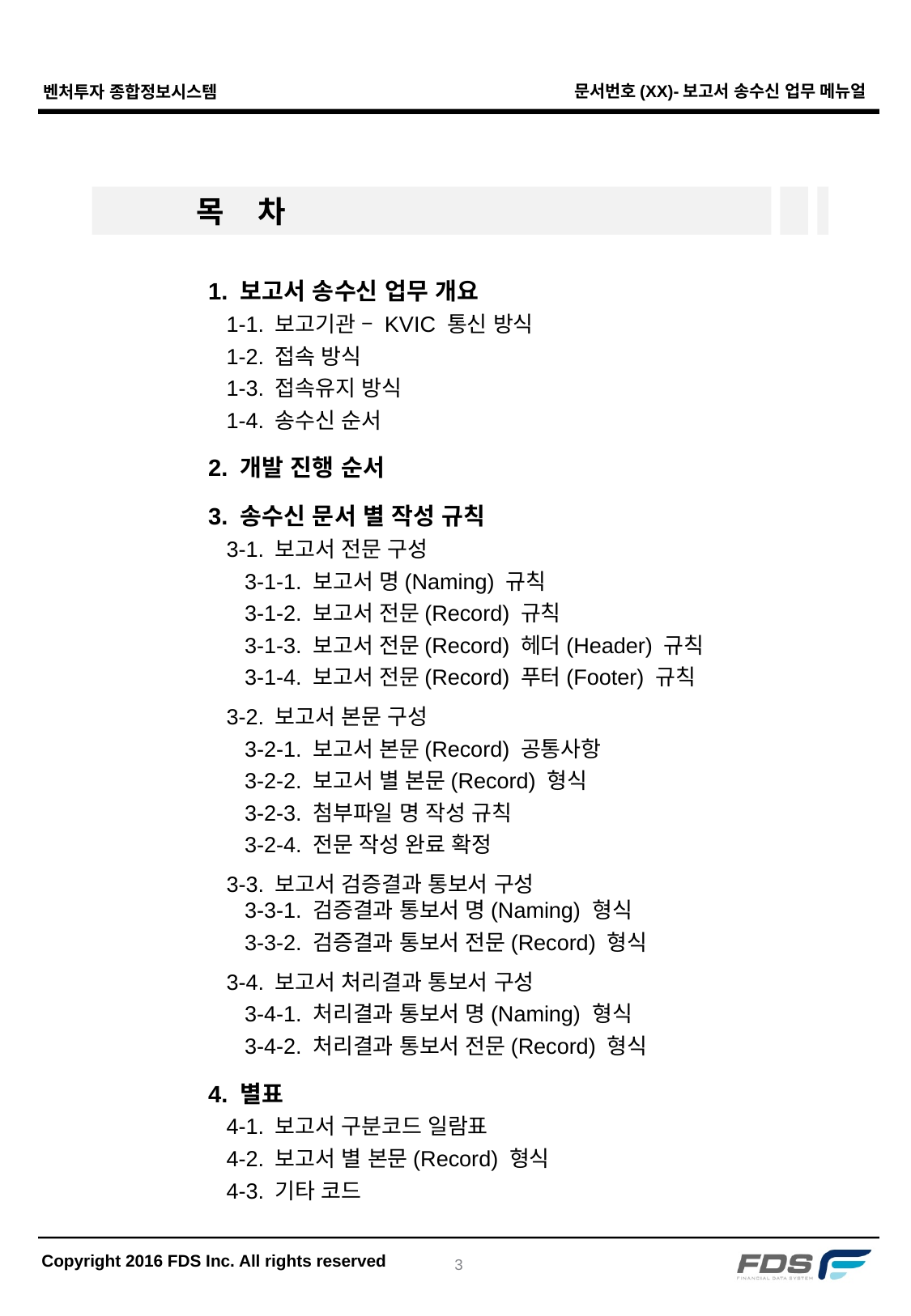

# 목    차

1. 보고서 송수신 업무 개요
   1-1. 보고기관 – KVIC 통신 방식
   1-2. 접속 방식
   1-3. 접속유지 방식
   1-4. 송수신 순서

2. 개발 진행 순서

3. 송수신 문서 별 작성 규칙
   3-1. 보고서 전문 구성
      3-1-1. 보고서 명(Naming) 규칙
      3-1-2. 보고서 전문(Record) 규칙
      3-1-3. 보고서 전문(Record) 헤더(Header) 규칙
      3-1-4. 보고서 전문(Record) 푸터(Footer) 규칙
   3-2. 보고서 본문 구성
      3-2-1. 보고서 본문(Record) 공통사항
      3-2-2. 보고서 별 본문(Record) 형식
      3-2-3. 첨부파일 명 작성 규칙
      3-2-4. 전문 작성 완료 확정
   3-3. 보고서 검증결과 통보서 구성
      3-3-1. 검증결과 통보서 명(Naming) 형식
      3-3-2. 검증결과 통보서 전문(Record) 형식
   3-4. 보고서 처리결과 통보서 구성
      3-4-1. 처리결과 통보서 명(Naming) 형식
      3-4-2. 처리결과 통보서 전문(Record) 형식

4. 별표
   4-1. 보고서 구분코드 일람표
   4-2. 보고서 별 본문(Record) 형식
   4-3. 기타 코드
3